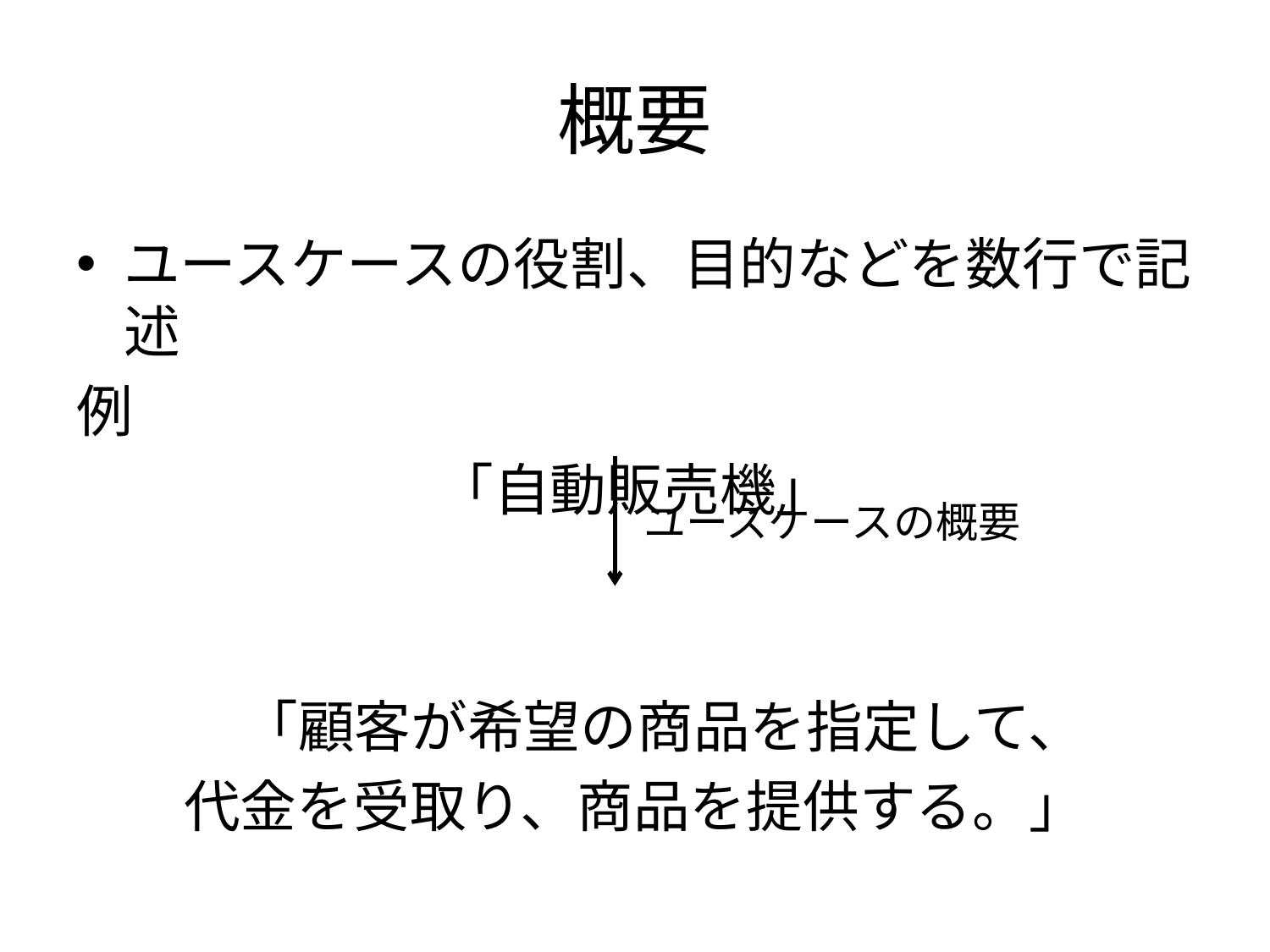

# 概要
ユースケースの役割、目的などを数行で記述
例
「自動販売機」

　「顧客が希望の商品を指定して、
代金を受取り、商品を提供する。」
ユースケースの概要